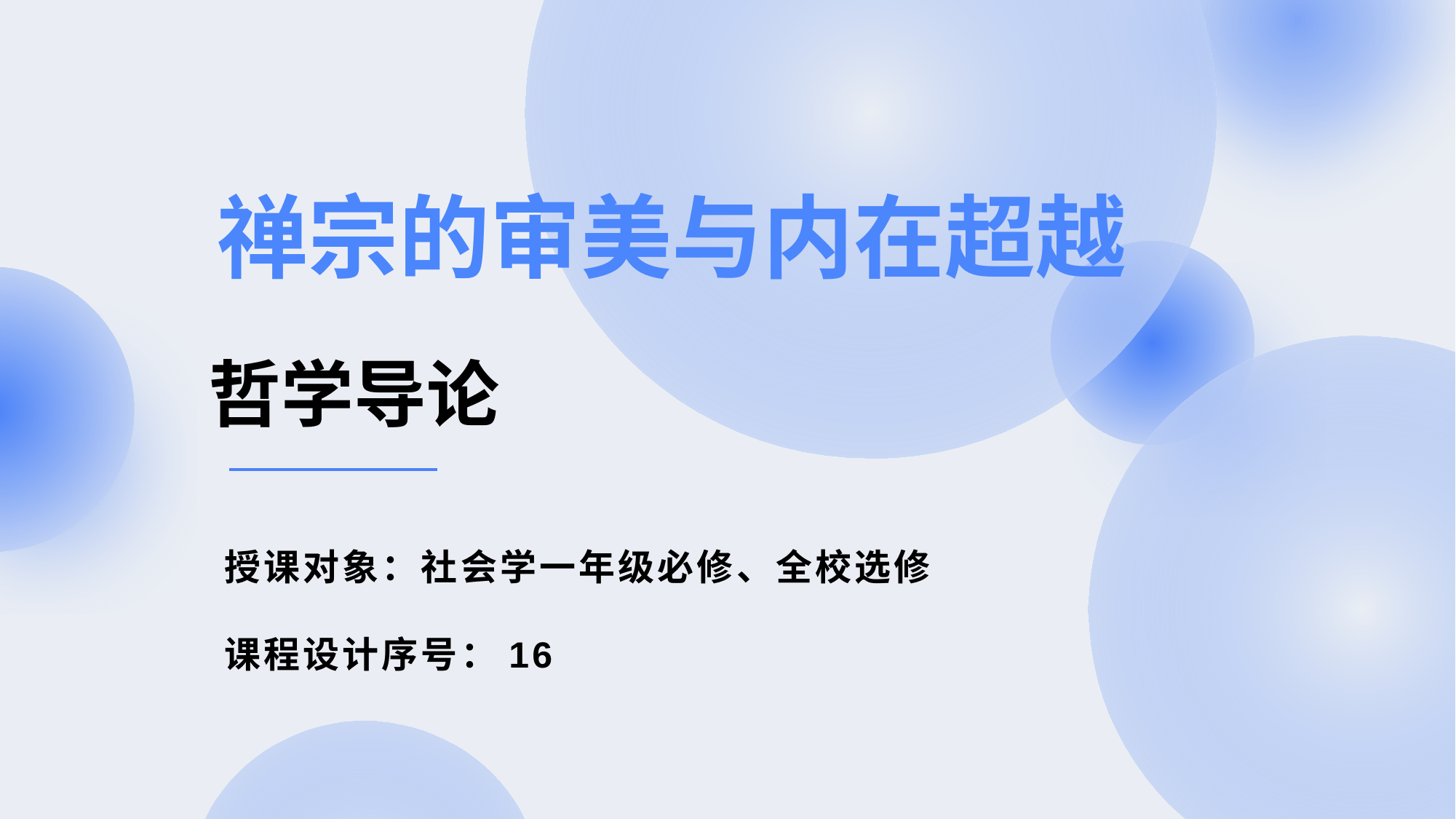

禅宗的审美与内在超越

哲学导论
授课对象：社会学一年级必修、全校选修

课程设计序号：16